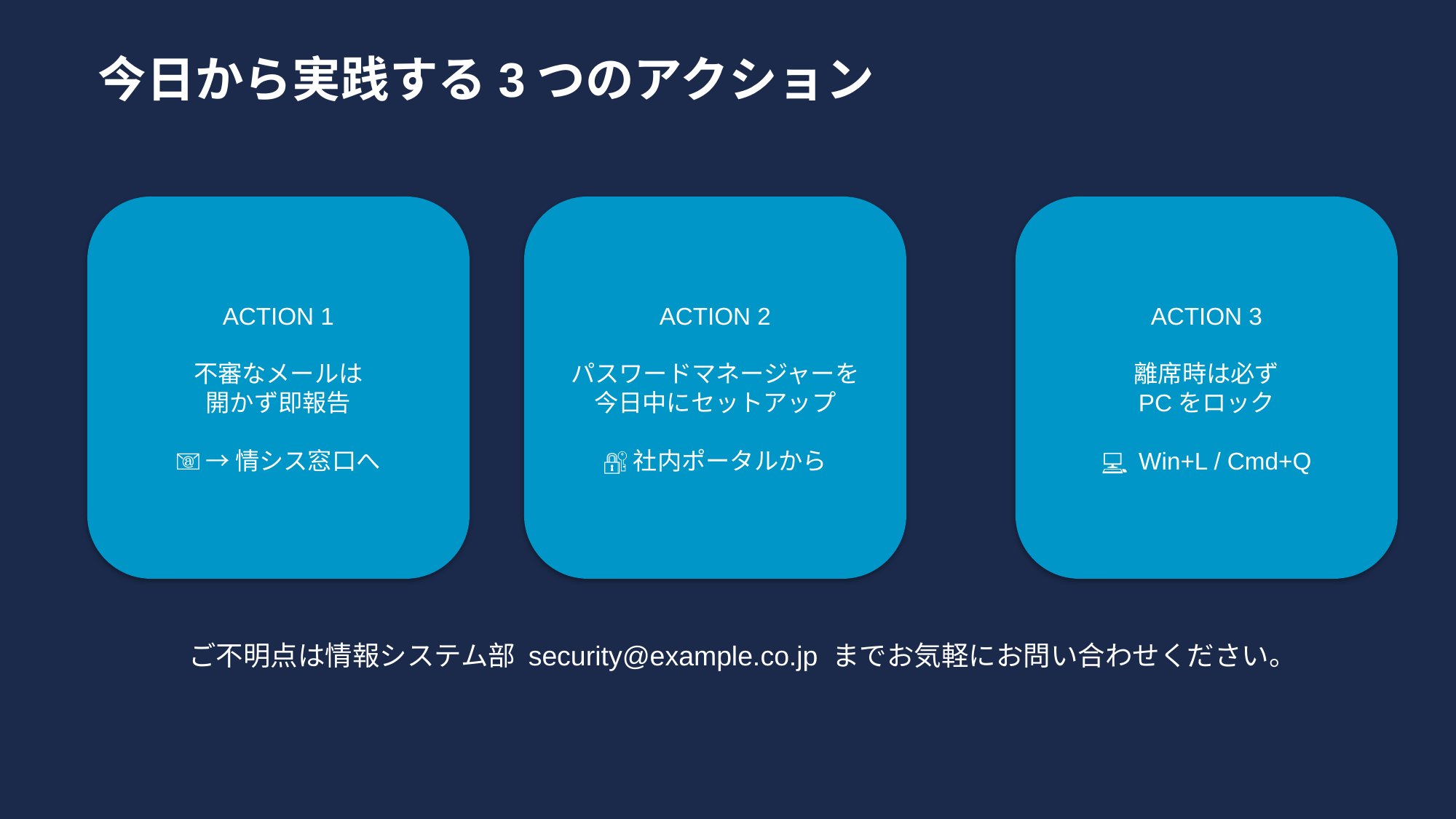

今日から実践する3つのアクション
ACTION 1
不審なメールは
開かず即報告
📧 → 情シス窓口へ
ACTION 2
パスワードマネージャーを
今日中にセットアップ
🔐 社内ポータルから
ACTION 3
離席時は必ず
PCをロック
💻 Win+L / Cmd+Q
ご不明点は情報システム部 security@example.co.jp までお気軽にお問い合わせください。